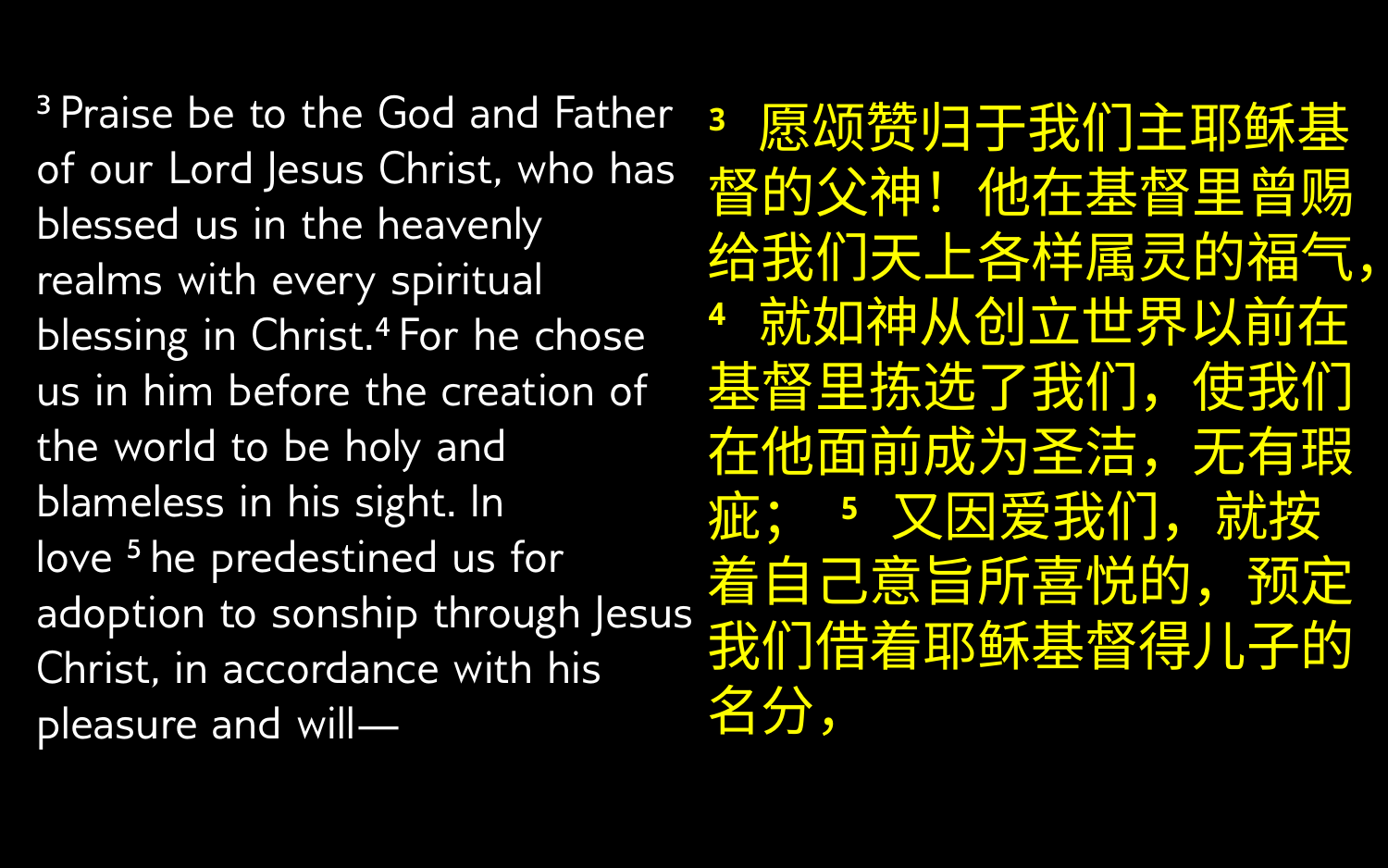

3 Praise be to the God and Father of our Lord Jesus Christ, who has blessed us in the heavenly realms with every spiritual blessing in Christ.4 For he chose us in him before the creation of the world to be holy and blameless in his sight. In love 5 he predestined us for adoption to sonship through Jesus Christ, in accordance with his pleasure and will—
3 愿颂赞归于我们主耶稣基督的父神！他在基督里曾赐给我们天上各样属灵的福气，4 就如神从创立世界以前在基督里拣选了我们，使我们在他面前成为圣洁，无有瑕疵； 5 又因爱我们，就按着自己意旨所喜悦的，预定我们借着耶稣基督得儿子的名分，